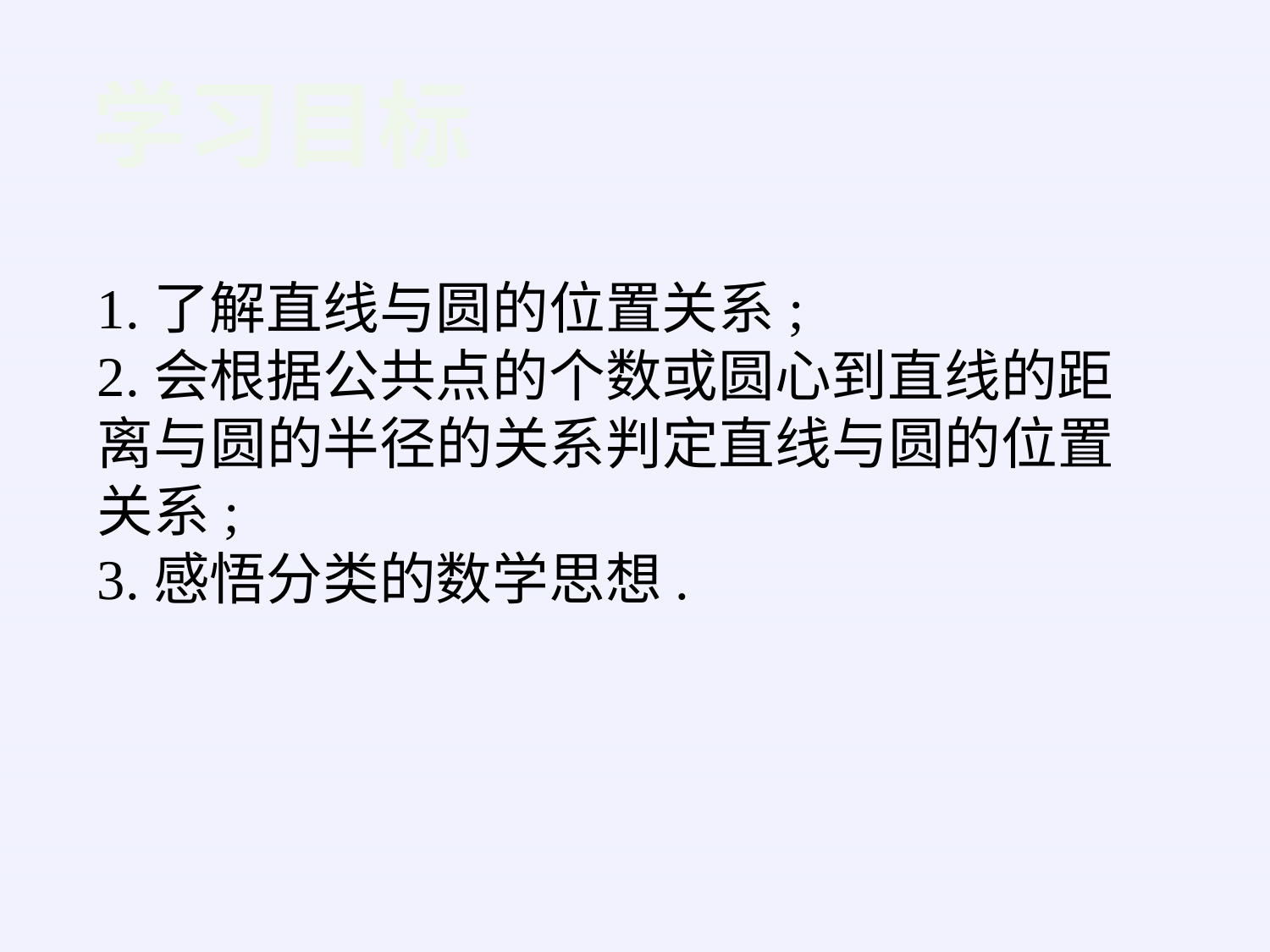

学习目标
1.了解直线与圆的位置关系;
2.会根据公共点的个数或圆心到直线的距离与圆的半径的关系判定直线与圆的位置关系;
3.感悟分类的数学思想.